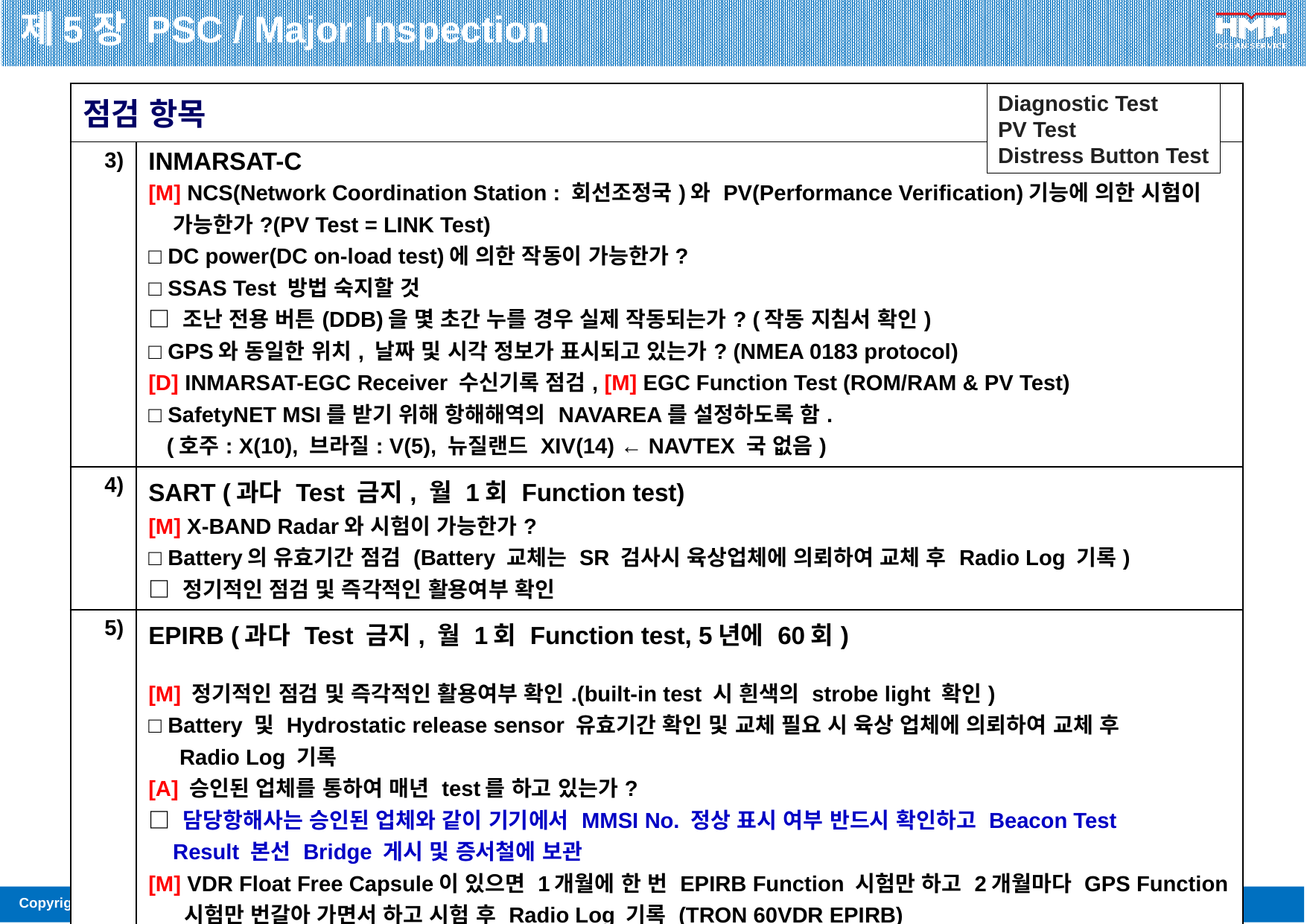

제5장 PSC / Major Inspection
| 점검 항목 |  |
| --- | --- |
| 3) | INMARSAT-C [M] NCS(Network Coordination Station : 회선조정국)와 PV(Performance Verification)기능에 의한 시험이 가능한가?(PV Test = LINK Test) □ DC power(DC on-load test)에 의한 작동이 가능한가? □ SSAS Test 방법 숙지할 것 □ 조난 전용 버튼(DDB)을 몇 초간 누를 경우 실제 작동되는가? (작동 지침서 확인) □ GPS와 동일한 위치, 날짜 및 시각 정보가 표시되고 있는가? (NMEA 0183 protocol) [D] INMARSAT-EGC Receiver 수신기록 점검, [M] EGC Function Test (ROM/RAM & PV Test) □ SafetyNET MSI를 받기 위해 항해해역의 NAVAREA를 설정하도록 함. (호주: X(10), 브라질: V(5), 뉴질랜드 XIV(14) ← NAVTEX 국 없음) |
| 4) | SART (과다 Test 금지, 월 1회 Function test) [M] X-BAND Radar와 시험이 가능한가? □ Battery의 유효기간 점검 (Battery 교체는 SR 검사시 육상업체에 의뢰하여 교체 후 Radio Log 기록) □ 정기적인 점검 및 즉각적인 활용여부 확인 |
| 5) | EPIRB (과다 Test 금지, 월 1회 Function test, 5년에 60회) [M] 정기적인 점검 및 즉각적인 활용여부 확인.(built-in test 시 흰색의 strobe light 확인) □ Battery 및 Hydrostatic release sensor 유효기간 확인 및 교체 필요 시 육상 업체에 의뢰하여 교체 후 Radio Log 기록 [A] 승인된 업체를 통하여 매년 test를 하고 있는가? □ 담당항해사는 승인된 업체와 같이 기기에서 MMSI No. 정상 표시 여부 반드시 확인하고 Beacon Test Result 본선 Bridge 게시 및 증서철에 보관 [M] VDR Float Free Capsule이 있으면 1개월에 한 번 EPIRB Function 시험만 하고 2개월마다 GPS Function 시험만 번갈아 가면서 하고 시험 후 Radio Log 기록 (TRON 60VDR EPIRB) [M] 2세대 AIS-EPIRB가 있으면 1개월에 한 번 EPIRB 기능 (121.5MHz, 406MHz, AIS) 시험만 하고 3개월마다 EPIRB 기능 시험은 하지 않고 GPS Function 시험만 한다 (TRON 60AIS-EPIRB) 매월 시험 후 Radio Log에 기록 (해당 기기의 Instruction Manual에 따라 Test 함) |
Diagnostic Test
PV Test
Distress Button Test
스켈치
FM수신시 신호가 없을때
잡음을 지울 수 있는 장치
Two-way vhf 안테나 무지향성 안테나이다
수심 1미터에서 적어도 5분간
방수될 것

RF output power는
0.25W,
RF output power가 1W를
초과하는 경우 1w 이하로
출력 조정되도록 요구함

Ch.16외 적어도 1개의 채널,

TWOWAY VHF는 BATTERY
유효기간과 관련 개정추진 예정이고
EPIRB나 SART는 IEC 국제표준 또는
관련 기준에서 동 설비의 유효기간을
명시하기 때문에 동 설비에 대한
추가 작업은 불요함에 동의하였음
H/Confidence호 2018.07.05일 내부심사 Two Way VHF의 현 사용중인 Battery가 2009년에  제작되어 약 10년을 넘게 사용 중임.
30분이상 사용 가능해야 하므로 주기적으로 상태 확인요

여기서 30분 이라는 규정은 별도 없다 그리고  rechargeable
Battery의 수명은 약 3년 정도이다
14